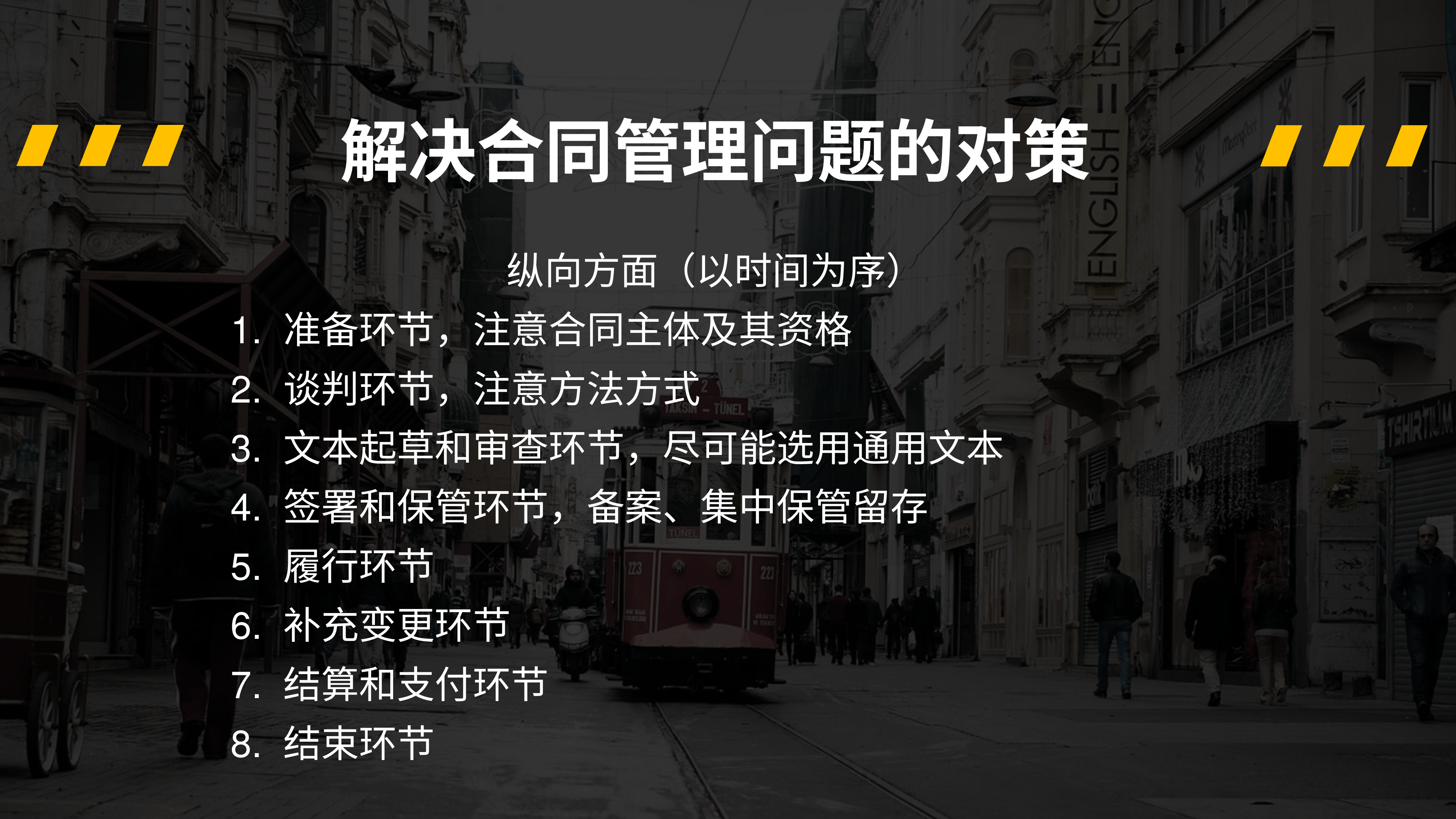

# 解决合同管理问题的对策

纵向方面（以时间为序）
准备环节，注意合同主体及其资格
谈判环节，注意方法方式
文本起草和审查环节，尽可能选用通用文本
签署和保管环节，备案、集中保管留存
履行环节
补充变更环节
结算和支付环节
结束环节